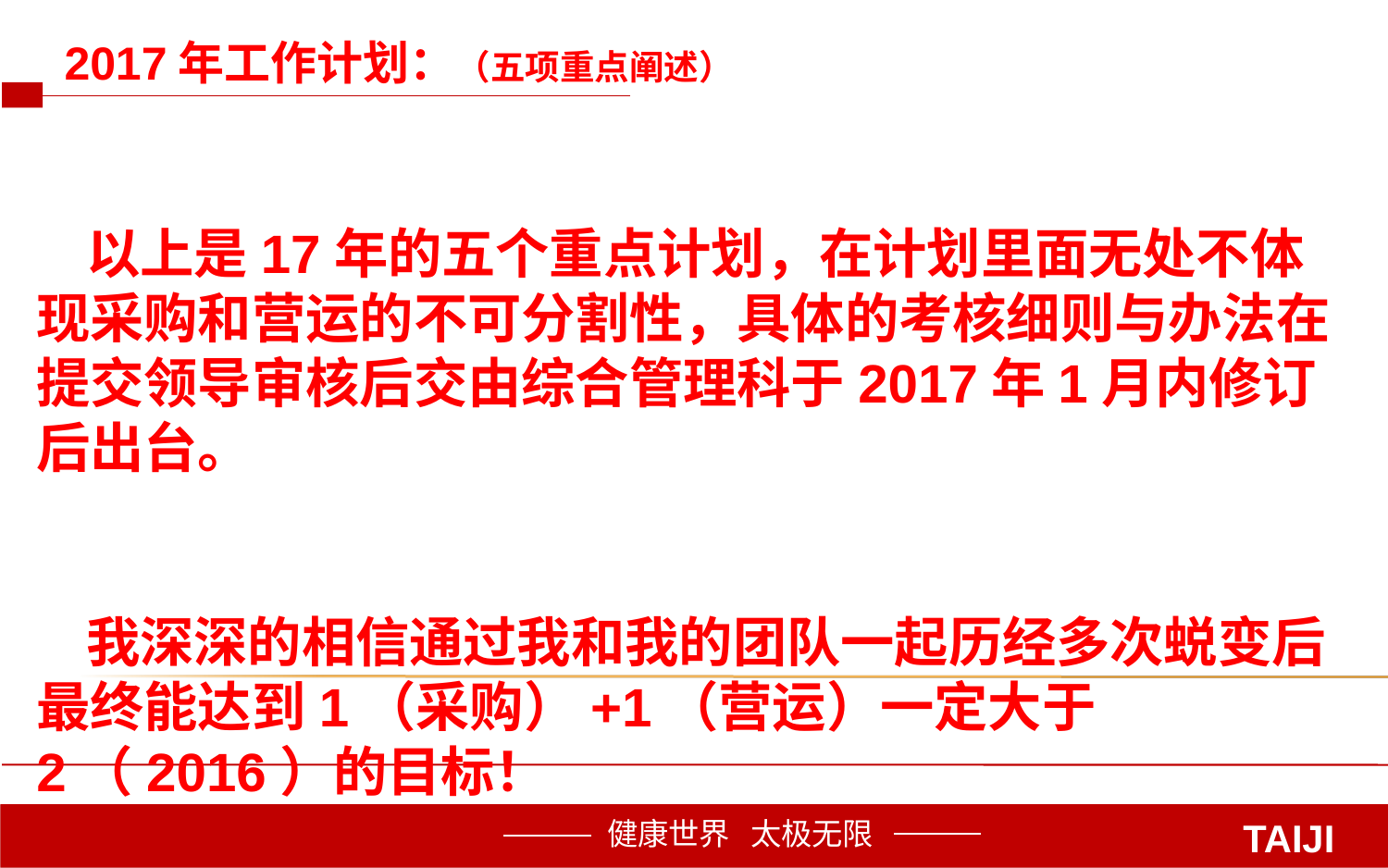

2017年工作计划：（五项重点阐述）

   以上是17年的五个重点计划，在计划里面无处不体现采购和营运的不可分割性，具体的考核细则与办法在提交领导审核后交由综合管理科于2017年1月内修订后出台。

   我深深的相信通过我和我的团队一起历经多次蜕变后最终能达到1（采购）+1（营运）一定大于2（2016）的目标！

TAIJI
健康世界   太极无限
健康世界   太极无限